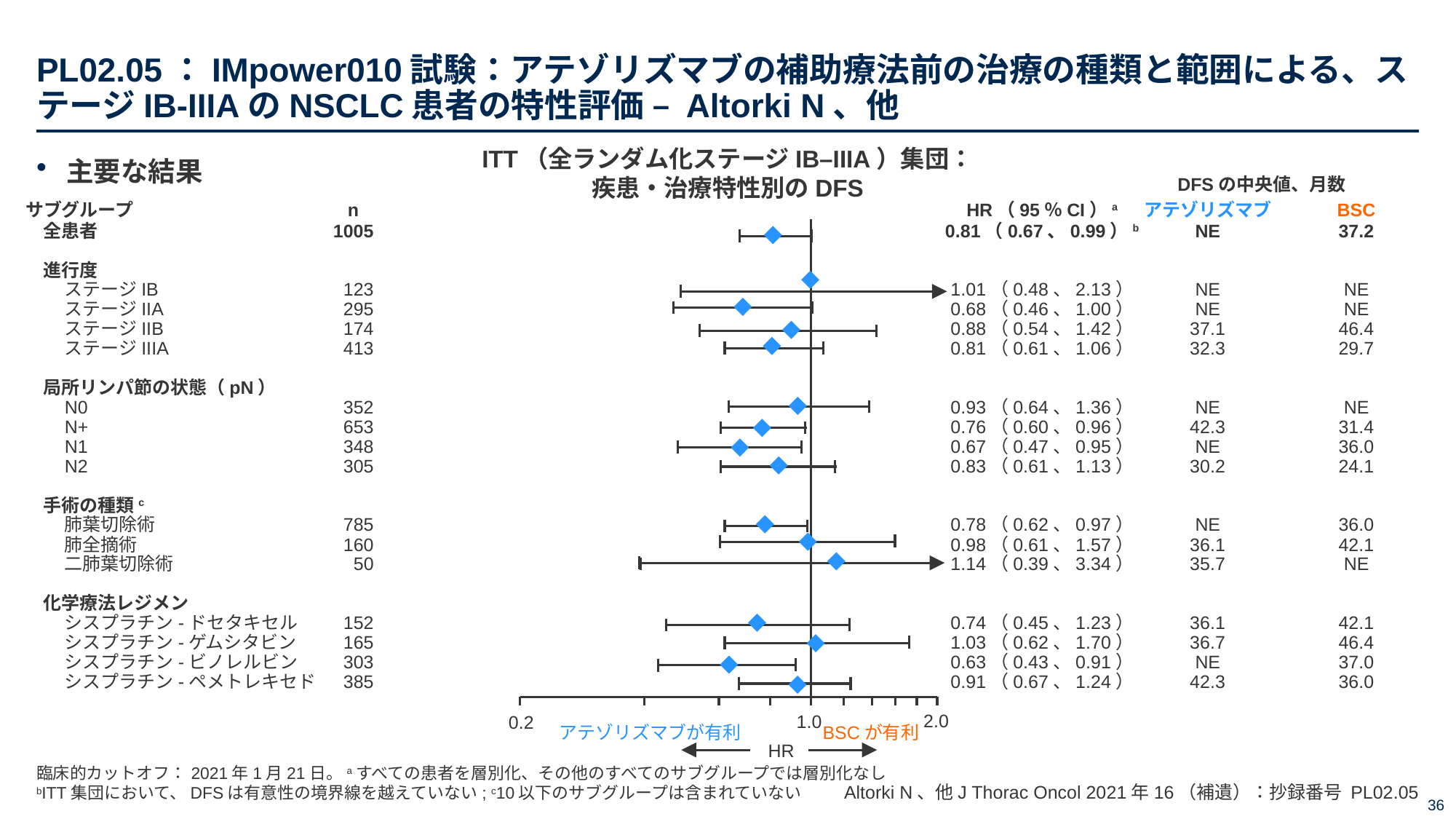

# PL02.05：IMpower010試験：アテゾリズマブの補助療法前の治療の種類と範囲による、ステージIB-IIIAのNSCLC患者の特性評価 – Altorki N、他
ITT（全ランダム化ステージIB–IIIA）集団：
疾患・治療特性別のDFS
主要な結果
DFSの中央値、月数
サブグループ
n
HR（95％CI）a
アテゾリズマブ
BSC
全患者

進行度
ステージIB
ステージIIA
ステージIIB
ステージIIIA

局所リンパ節の状態（pN）
N0
N+
N1
N2

手術の種類c
肺葉切除術
肺全摘術
二肺葉切除術

化学療法レジメン
シスプラチン-ドセタキセル
シスプラチン-ゲムシタビン
シスプラチン-ビノレルビン
シスプラチン-ペメトレキセド
1005

123
295
174
413

352
653
348
305

785
160
50

152
165
303
385

0.81（0.67、0.99）b

1.01（0.48、2.13）
0.68（0.46、1.00）
0.88（0.54、1.42）
0.81（0.61、1.06）

0.93（0.64、1.36）
0.76（0.60、0.96）
0.67（0.47、0.95）
0.83（0.61、1.13）

0.78（0.62、0.97）
0.98（0.61、1.57）
1.14（0.39、3.34）

0.74（0.45、1.23）
1.03（0.62、1.70）
0.63（0.43、0.91）
0.91（0.67、1.24）
NE

NE
NE
37.1
32.3

NE
42.3
NE
30.2

NE
36.1
35.7

36.1
36.7
NE
42.3
37.2

NE
NE
46.4
29.7

NE
31.4
36.0
24.1

36.0
42.1
NE

42.1
46.4
37.0
36.0

2.0
1.0
0.2
アテゾリズマブが有利
BSCが有利
HR
臨床的カットオフ：2021年1月21日。aすべての患者を層別化、その他のすべてのサブグループでは層別化なし
bITT集団において、DFSは有意性の境界線を越えていない; c10以下のサブグループは含まれていない
Altorki N、他J Thorac Oncol 2021年16（補遺）：抄録番号 PL02.05